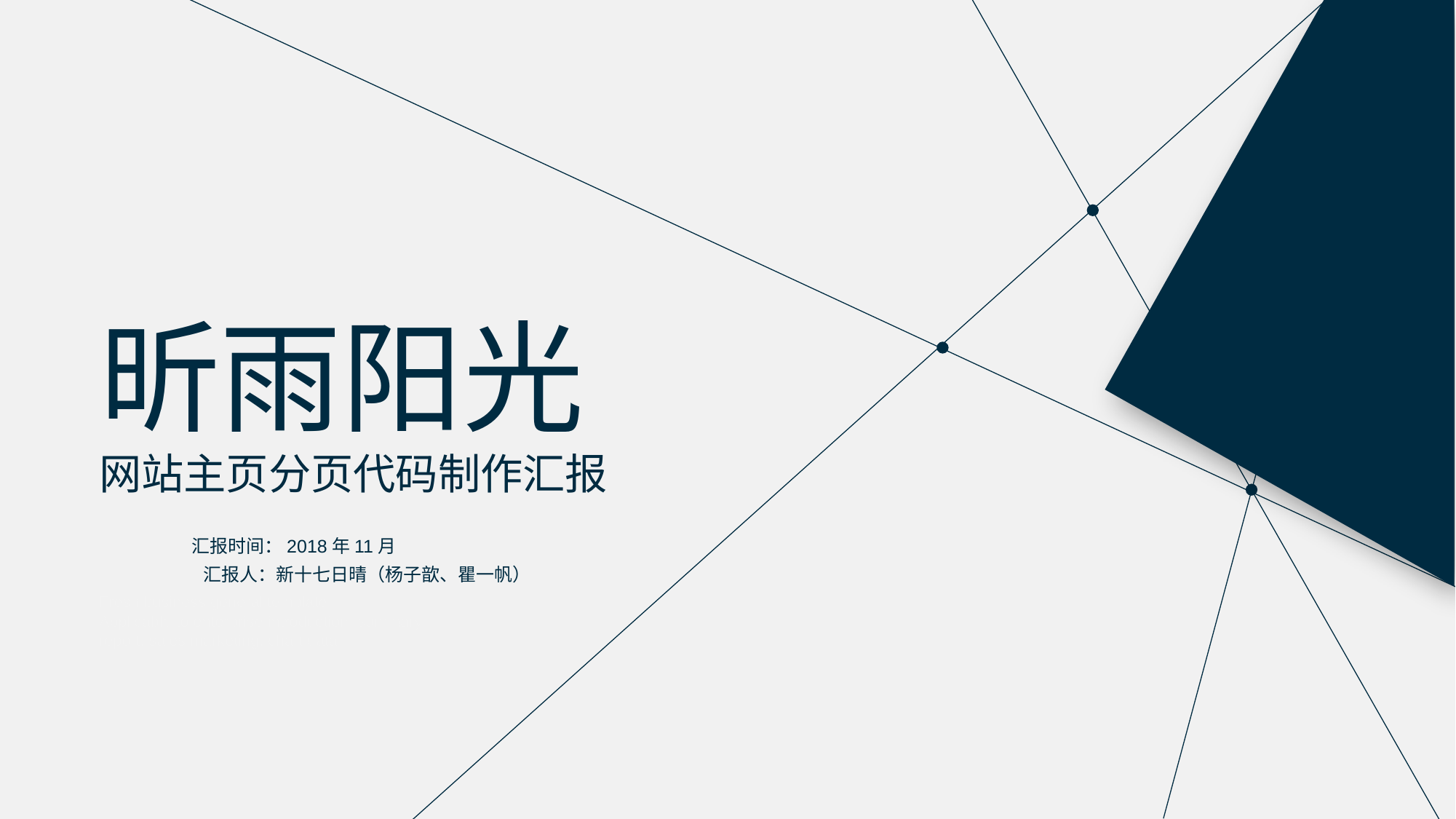

昕雨阳光
网站主页分页代码制作汇报

                      汇报时间：2018年11月
                         汇报人：新十七日晴（杨子歆、瞿一帆）
Fresh business general template
Applicable to enterprise introduction, summary report, sales marketing, chart data